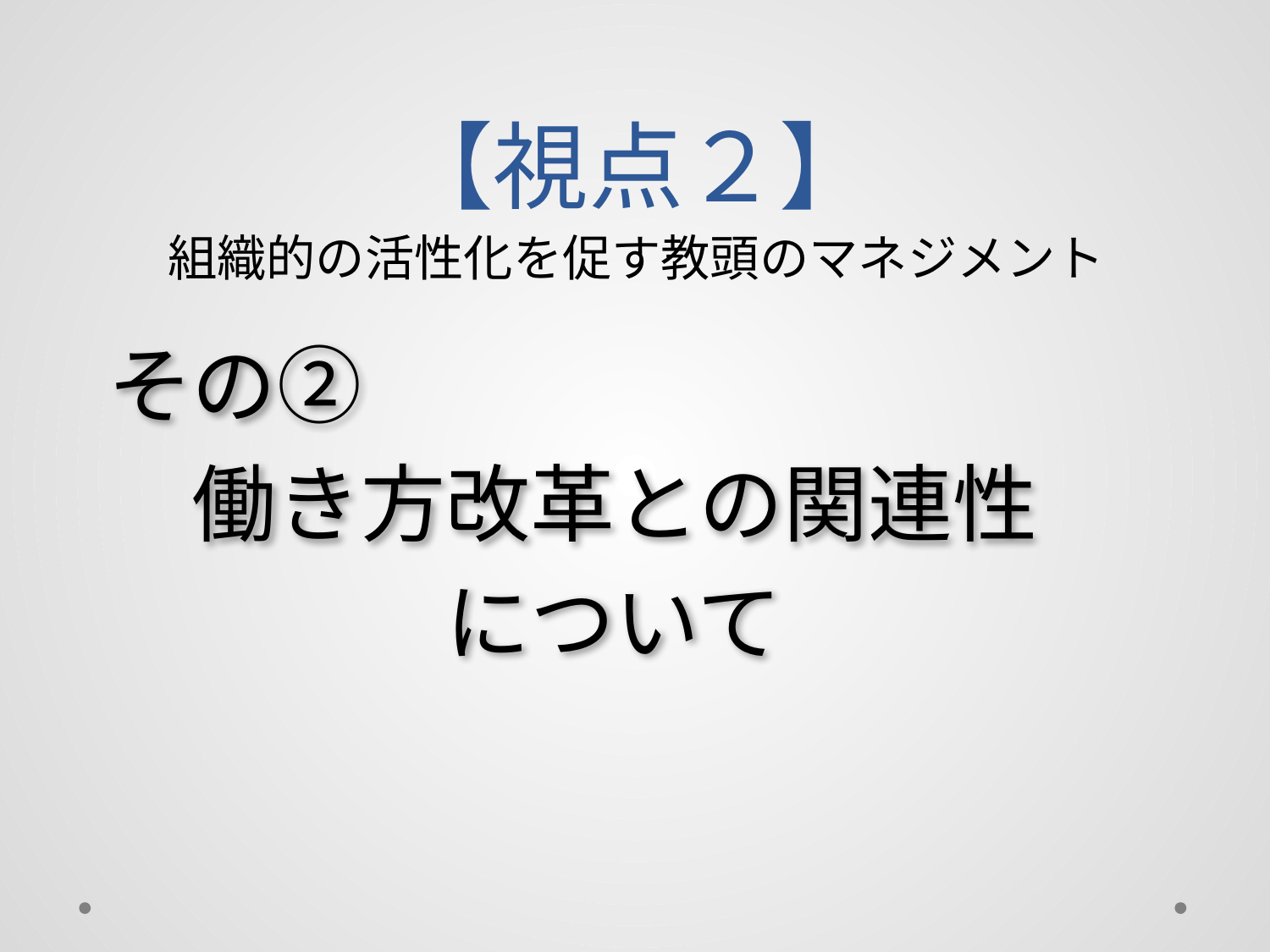

# 【視点２】 組織的の活性化を促す教頭のマネジメント
その②
　働き方改革との関連性
　　　　について